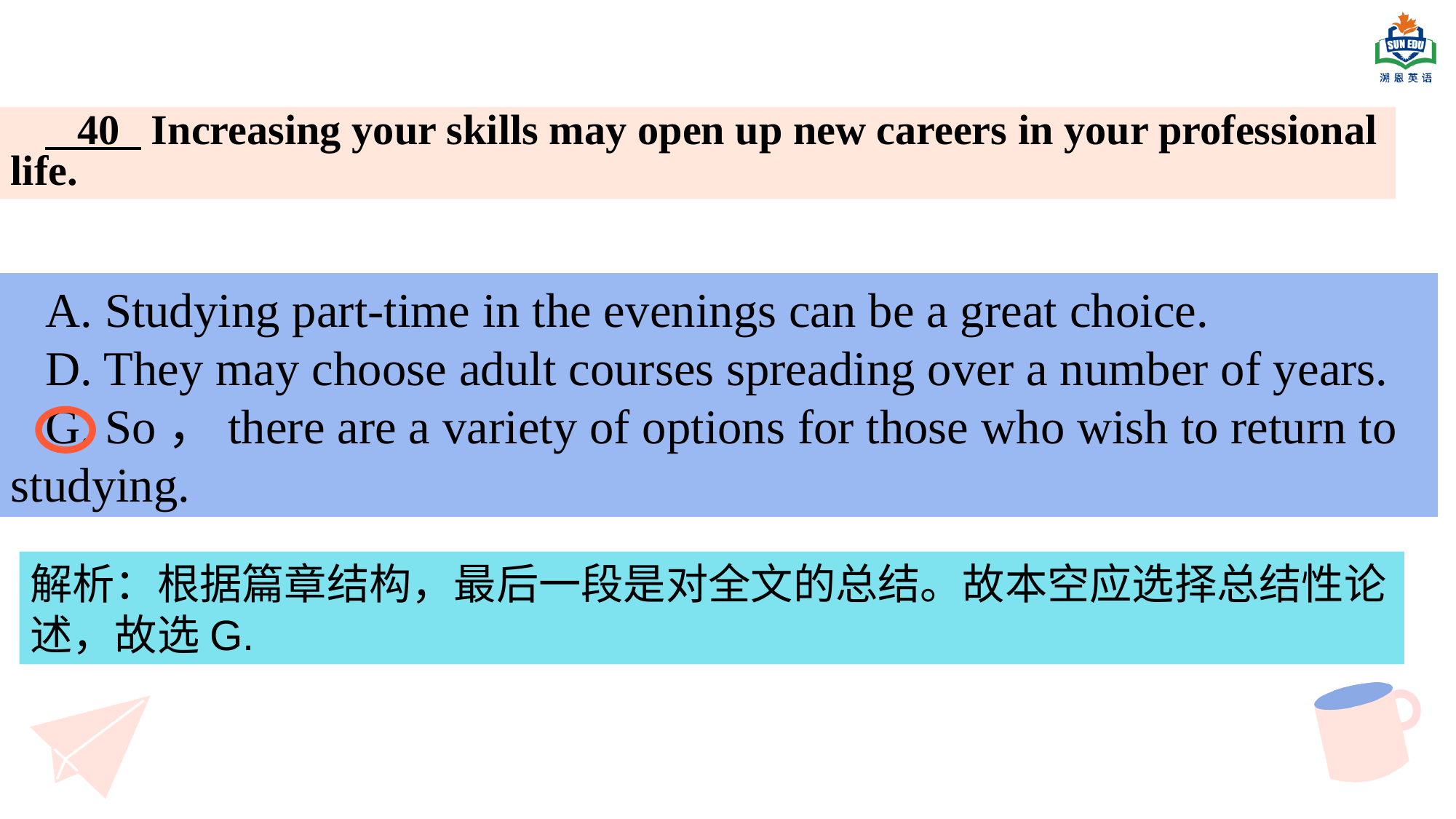

40   Increasing your skills may open up new careers in your professional life.
A. Studying part-time in the evenings can be a great choice.
D. They may choose adult courses spreading over a number of years.
G. So，there are a variety of options for those who wish to return to studying.

解析：根据篇章结构，最后一段是对全文的总结。故本空应选择总结性论述，故选G.